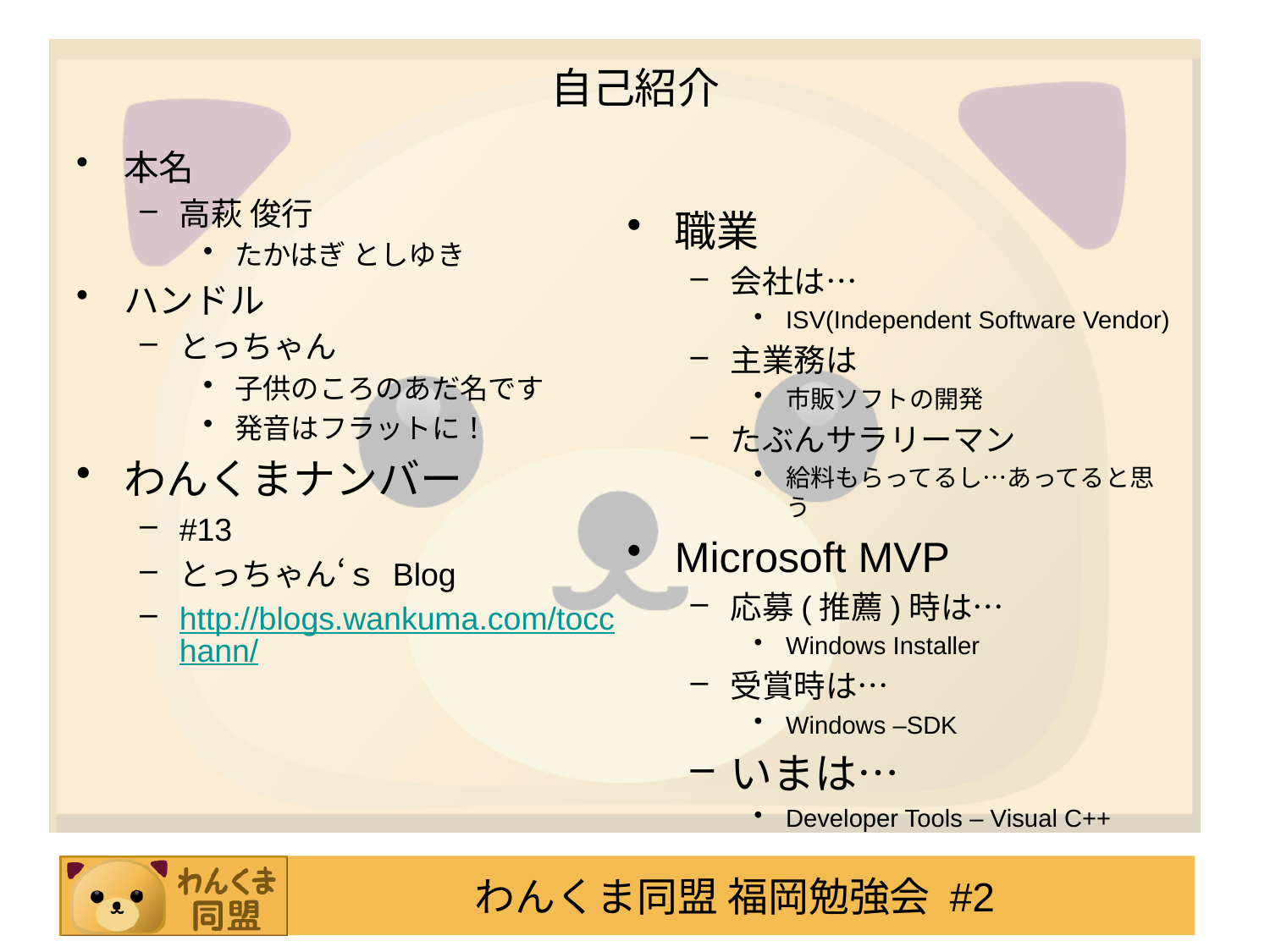

# 自己紹介
本名
高萩 俊行
たかはぎ としゆき
ハンドル
とっちゃん
子供のころのあだ名です
発音はフラットに！
わんくまナンバー
#13
とっちゃん‘ｓ Blog
http://blogs.wankuma.com/tocchann/

職業
会社は…
ISV(Independent Software Vendor)
主業務は
市販ソフトの開発
たぶんサラリーマン
給料もらってるし…あってると思う
Microsoft MVP
応募(推薦)時は…
Windows Installer
受賞時は…
Windows –SDK
いまは…
Developer Tools – Visual C++